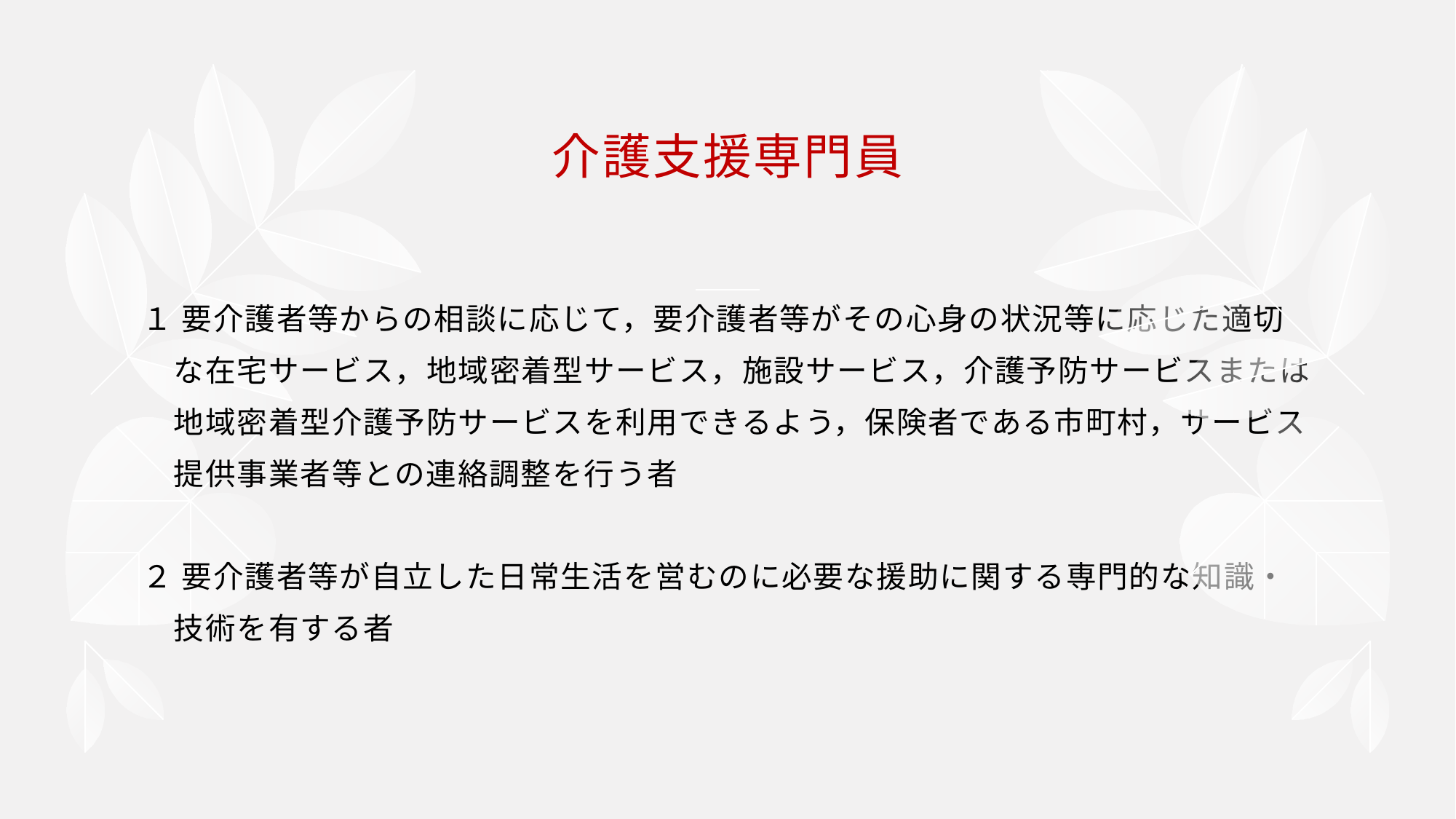

# 介護支援専門員

１ 要介護者等からの相談に応じて，要介護者等がその心身の状況等に応じた適切
　な在宅サービス，地域密着型サービス，施設サービス，介護予防サービスまたは
　地域密着型介護予防サービスを利用できるよう，保険者である市町村，サービス
　提供事業者等との連絡調整を行う者

２ 要介護者等が自立した日常生活を営むのに必要な援助に関する専門的な知識・
　技術を有する者